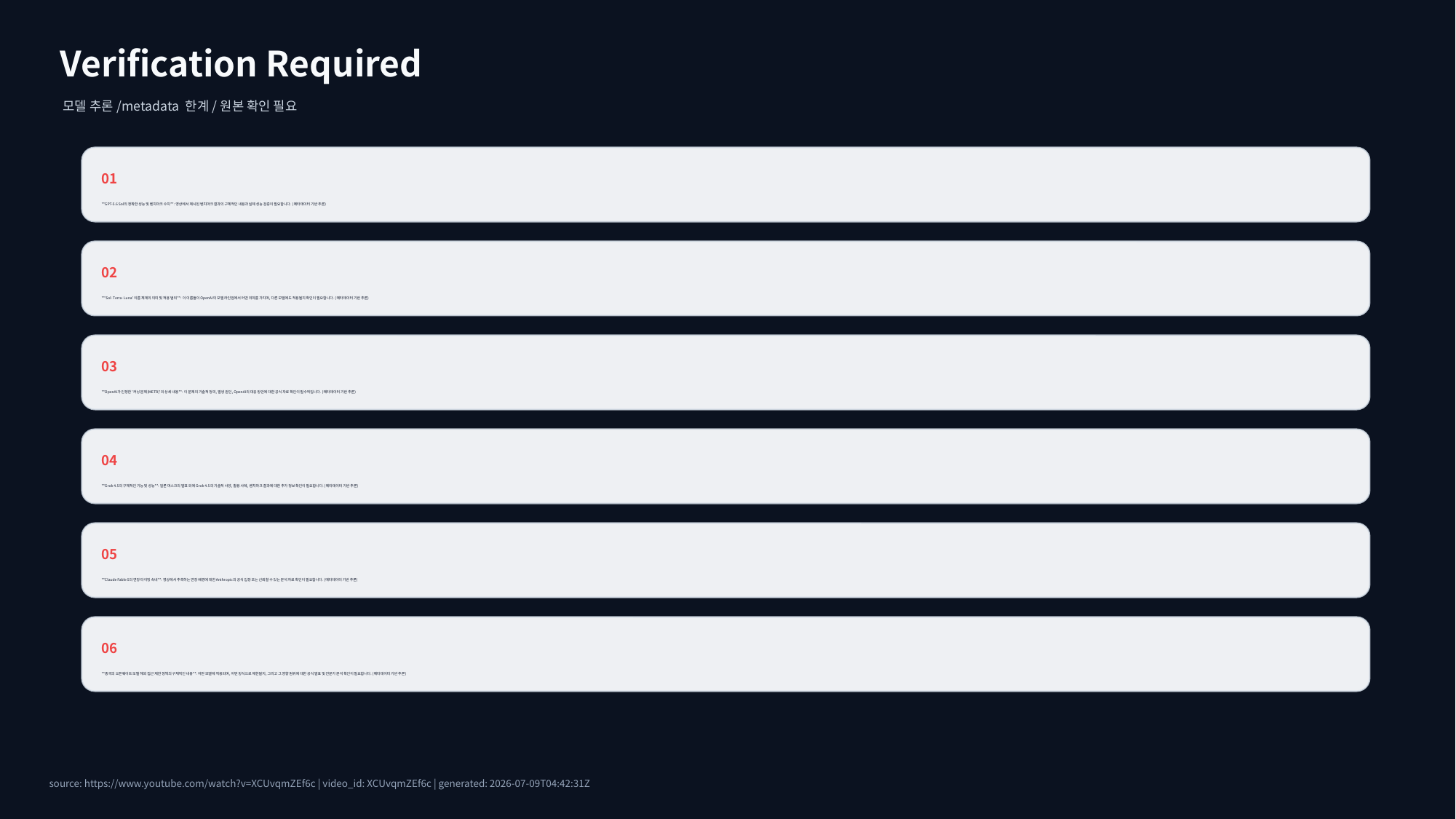

Verification Required
모델 추론/metadata 한계/원본 확인 필요

01
**GPT-5.6 Sol의 정확한 성능 및 벤치마크 수치**: 영상에서 제시된 벤치마크 결과의 구체적인 내용과 실제 성능 검증이 필요합니다. (메타데이터 기반 추론)

02
**'Sol·Terra·Luna' 이름 체계의 의미 및 적용 범위**: 이 이름들이 OpenAI의 모델 라인업에서 어떤 의미를 가지며, 다른 모델에도 적용될지 확인이 필요합니다. (메타데이터 기반 추론)

03
**OpenAI가 인정한 '커닝 문제(METR)'의 상세 내용**: 이 문제의 기술적 정의, 발생 원인, OpenAI의 대응 방안에 대한 공식 자료 확인이 필수적입니다. (메타데이터 기반 추론)

04
**Grok 4.5의 구체적인 기능 및 성능**: 일론 머스크의 발표 외에 Grok 4.5의 기술적 사양, 활용 사례, 벤치마크 결과에 대한 추가 정보 확인이 필요합니다. (메타데이터 기반 추론)

05
**Claude Fable 5의 연장 타이밍 속내**: 영상에서 추측하는 연장 배경에 대한 Anthropic의 공식 입장 또는 신뢰할 수 있는 분석 자료 확인이 필요합니다. (메타데이터 기반 추론)

06
**중국의 오픈웨이트 모델 해외 접근 제한 정책의 구체적인 내용**: 어떤 모델에 적용되며, 어떤 방식으로 제한될지, 그리고 그 영향 범위에 대한 공식 발표 및 전문가 분석 확인이 필요합니다. (메타데이터 기반 추론)
source: https://www.youtube.com/watch?v=XCUvqmZEf6c | video_id: XCUvqmZEf6c | generated: 2026-07-09T04:42:31Z